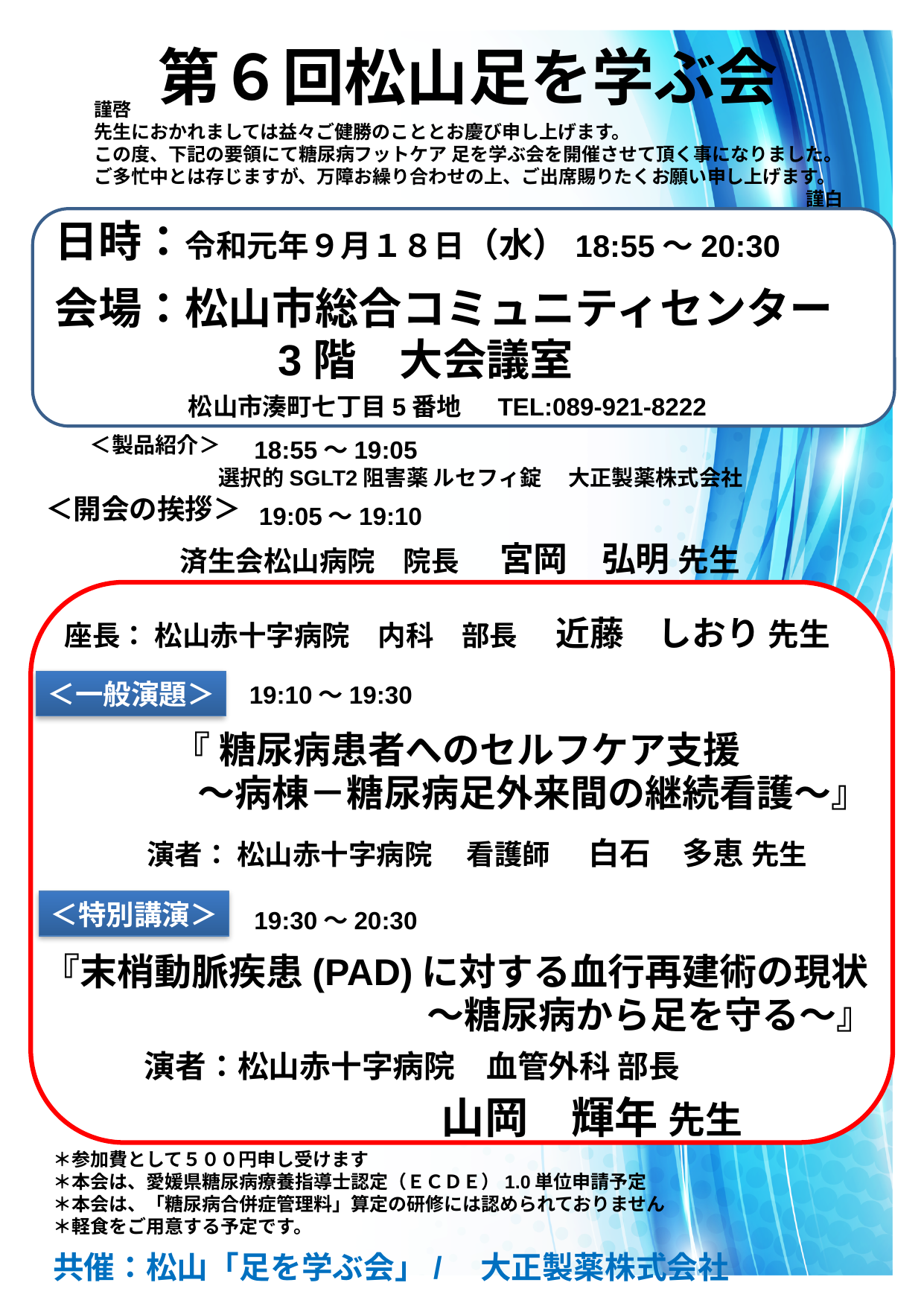

第６回松山足を学ぶ会

謹啓
先生におかれましては益々ご健勝のこととお慶び申し上げます。
この度、下記の要領にて糖尿病フットケア 足を学ぶ会を開催させて頂く事になりました。
ご多忙中とは存じますが、万障お繰り合わせの上、ご出席賜りたくお願い申し上げます。
謹白
日時：令和元年９月１８日（水）18:55〜20:30

会場：松山市総合コミュニティセンター
		3階　大会議室
	  松山市湊町七丁目5番地　 TEL:089-921-8222

＜製品紹介＞
18:55～19:05
選択的SGLT2阻害薬 ルセフィ錠 　大正製薬株式会社
＜開会の挨拶＞
19:05～19:10
　　　　　済生会松山病院　院長  　宮岡　弘明 先生

　座長： 松山赤十字病院　内科　部長 　近藤　しおり 先生
＜一般演題＞
19:10～19:30
　　　　『 糖尿病患者へのセルフケア支援
　　　　～病棟－糖尿病足外来間の継続看護～』
　　　演者： 松山赤十字病院　 看護師 　白石　多恵 先生
＜特別講演＞

『末梢動脈疾患(PAD)に対する血行再建術の現状
　　　　　　　 　　　 ～糖尿病から足を守る～』
　　演者：松山赤十字病院　血管外科 部長
		　　　 山岡　輝年 先生

19:30～20:30
＊参加費として５００円申し受けます
＊本会は、愛媛県糖尿病療養指導士認定（ＥＣＤＥ）1.0単位申請予定
＊本会は、「糖尿病合併症管理料」算定の研修には認められておりません
＊軽食をご用意する予定です。
共催：松山「足を学ぶ会」/　大正製薬株式会社